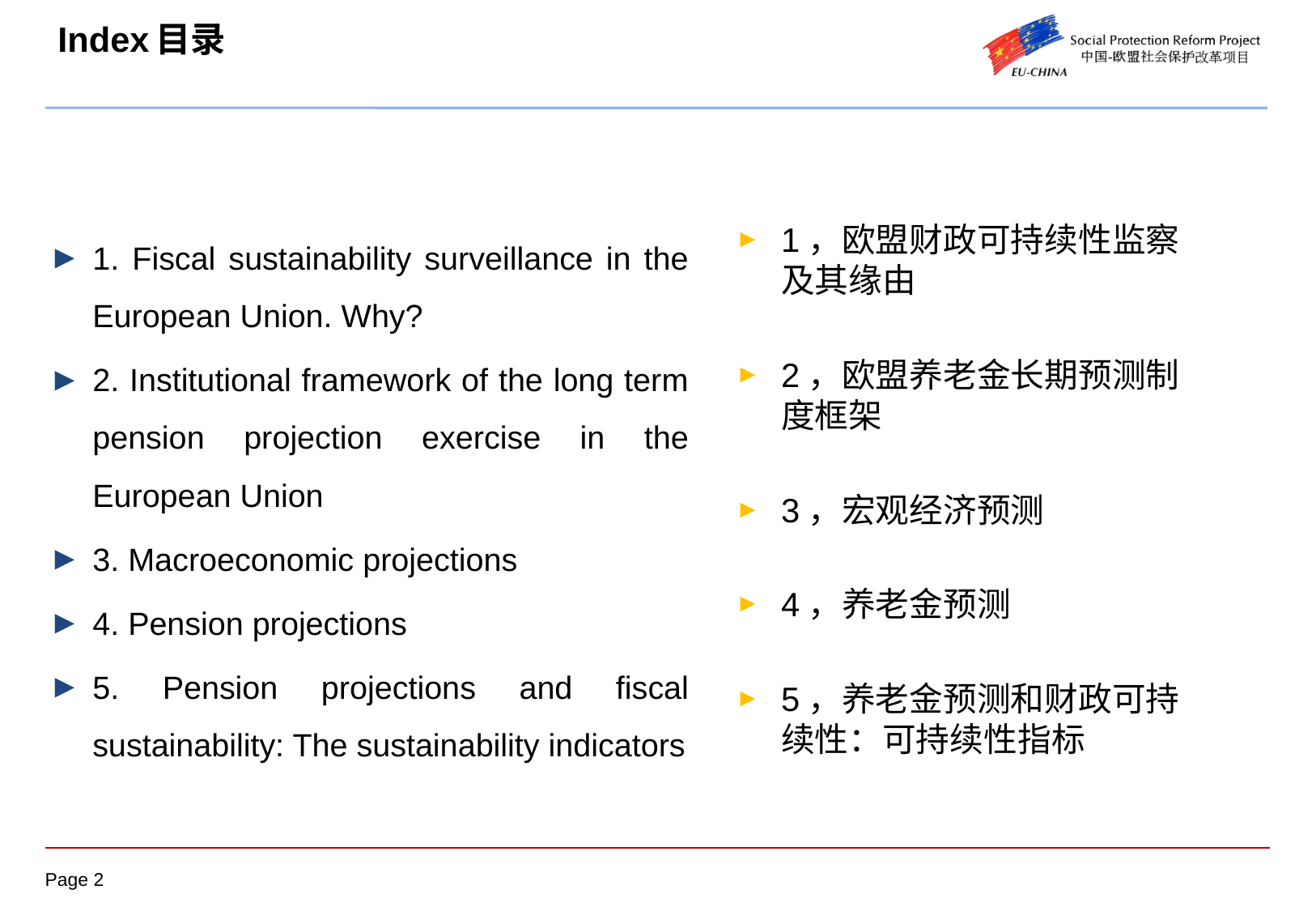

# Index目录
1. Fiscal sustainability surveillance in the European Union. Why?
2. Institutional framework of the long term pension projection exercise in the European Union
3. Macroeconomic projections
4. Pension projections
5. Pension projections and fiscal sustainability: The sustainability indicators

1，欧盟财政可持续性监察及其缘由

2，欧盟养老金长期预测制度框架

3，宏观经济预测

4，养老金预测

5，养老金预测和财政可持续性：可持续性指标